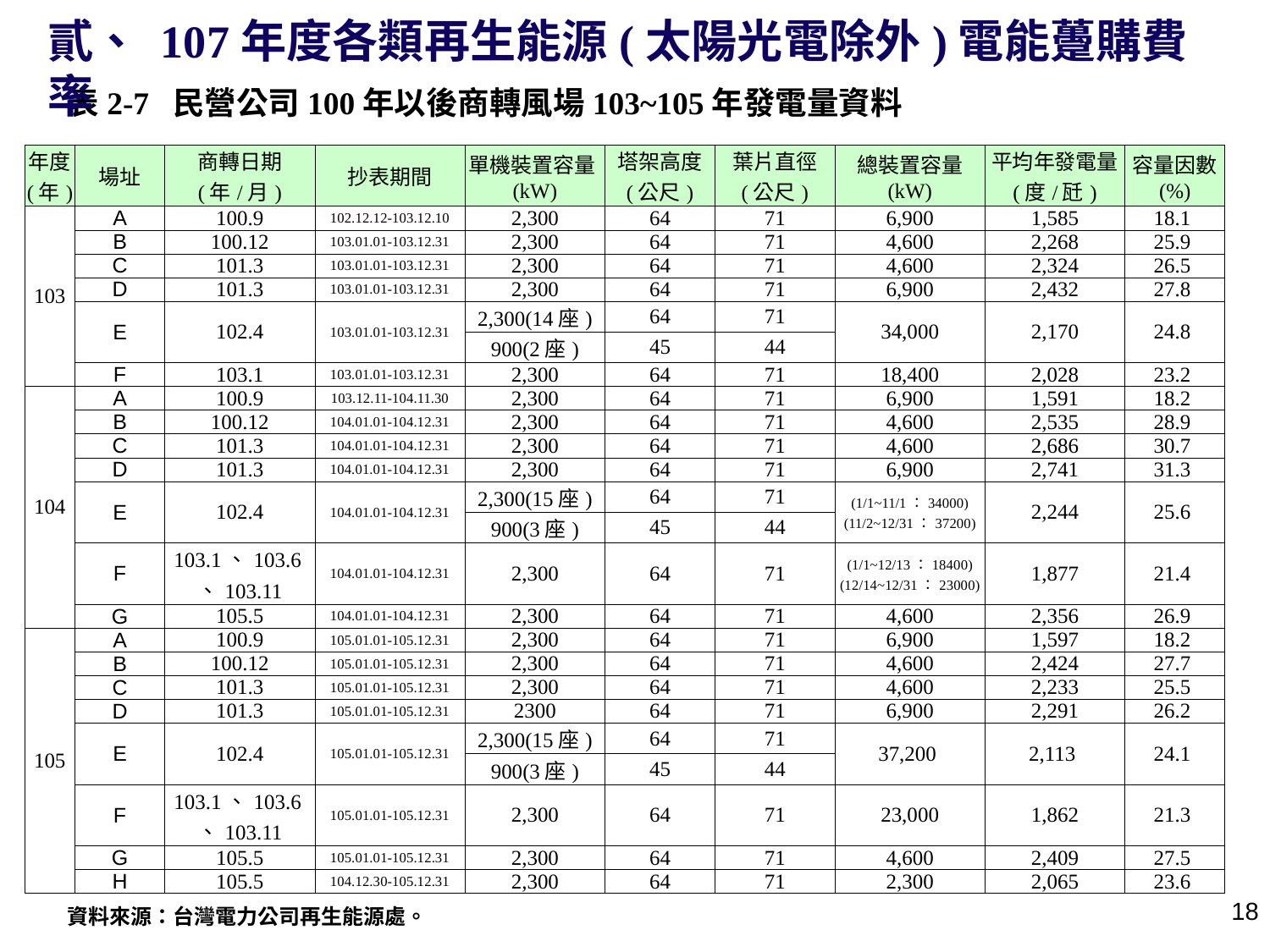

貳、 107年度各類再生能源(太陽光電除外)電能躉購費率
表2-7  民營公司100年以後商轉風場103~105年發電量資料
| 年度 (年) | 場址 | 商轉日期 (年/月) | 抄表期間 | 單機裝置容量(kW) | 塔架高度 (公尺) | 葉片直徑 (公尺) | 總裝置容量 (kW) | 平均年發電量 (度/瓩) | 容量因數 (%) |
| --- | --- | --- | --- | --- | --- | --- | --- | --- | --- |
| 103 | A | 100.9 | 102.12.12-103.12.10 | 2,300 | 64 | 71 | 6,900 | 1,585 | 18.1 |
|  | B | 100.12 | 103.01.01-103.12.31 | 2,300 | 64 | 71 | 4,600 | 2,268 | 25.9 |
|  | C | 101.3 | 103.01.01-103.12.31 | 2,300 | 64 | 71 | 4,600 | 2,324 | 26.5 |
|  | D | 101.3 | 103.01.01-103.12.31 | 2,300 | 64 | 71 | 6,900 | 2,432 | 27.8 |
|  | E | 102.4 | 103.01.01-103.12.31 | 2,300(14座) | 64 | 71 | 34,000 | 2,170 | 24.8 |
|  |  |  |  | 900(2座) | 45 | 44 |  |  |  |
|  | F | 103.1 | 103.01.01-103.12.31 | 2,300 | 64 | 71 | 18,400 | 2,028 | 23.2 |
| 104 | A | 100.9 | 103.12.11-104.11.30 | 2,300 | 64 | 71 | 6,900 | 1,591 | 18.2 |
|  | B | 100.12 | 104.01.01-104.12.31 | 2,300 | 64 | 71 | 4,600 | 2,535 | 28.9 |
|  | C | 101.3 | 104.01.01-104.12.31 | 2,300 | 64 | 71 | 4,600 | 2,686 | 30.7 |
|  | D | 101.3 | 104.01.01-104.12.31 | 2,300 | 64 | 71 | 6,900 | 2,741 | 31.3 |
|  | E | 102.4 | 104.01.01-104.12.31 | 2,300(15座) | 64 | 71 | (1/1~11/1：34000) (11/2~12/31：37200) | 2,244 | 25.6 |
|  |  |  |  | 900(3座) | 45 | 44 |  |  |  |
|  | F | 103.1、103.6、103.11 | 104.01.01-104.12.31 | 2,300 | 64 | 71 | (1/1~12/13：18400) (12/14~12/31：23000) | 1,877 | 21.4 |
|  | G | 105.5 | 104.01.01-104.12.31 | 2,300 | 64 | 71 | 4,600 | 2,356 | 26.9 |
| 105 | A | 100.9 | 105.01.01-105.12.31 | 2,300 | 64 | 71 | 6,900 | 1,597 | 18.2 |
|  | B | 100.12 | 105.01.01-105.12.31 | 2,300 | 64 | 71 | 4,600 | 2,424 | 27.7 |
|  | C | 101.3 | 105.01.01-105.12.31 | 2,300 | 64 | 71 | 4,600 | 2,233 | 25.5 |
|  | D | 101.3 | 105.01.01-105.12.31 | 2300 | 64 | 71 | 6,900 | 2,291 | 26.2 |
|  | E | 102.4 | 105.01.01-105.12.31 | 2,300(15座) | 64 | 71 | 37,200 | 2,113 | 24.1 |
|  |  |  |  | 900(3座) | 45 | 44 |  |  |  |
|  | F | 103.1、103.6、103.11 | 105.01.01-105.12.31 | 2,300 | 64 | 71 | 23,000 | 1,862 | 21.3 |
|  | G | 105.5 | 105.01.01-105.12.31 | 2,300 | 64 | 71 | 4,600 | 2,409 | 27.5 |
|  | H | 105.5 | 104.12.30-105.12.31 | 2,300 | 64 | 71 | 2,300 | 2,065 | 23.6 |
18
資料來源：台灣電力公司再生能源處。